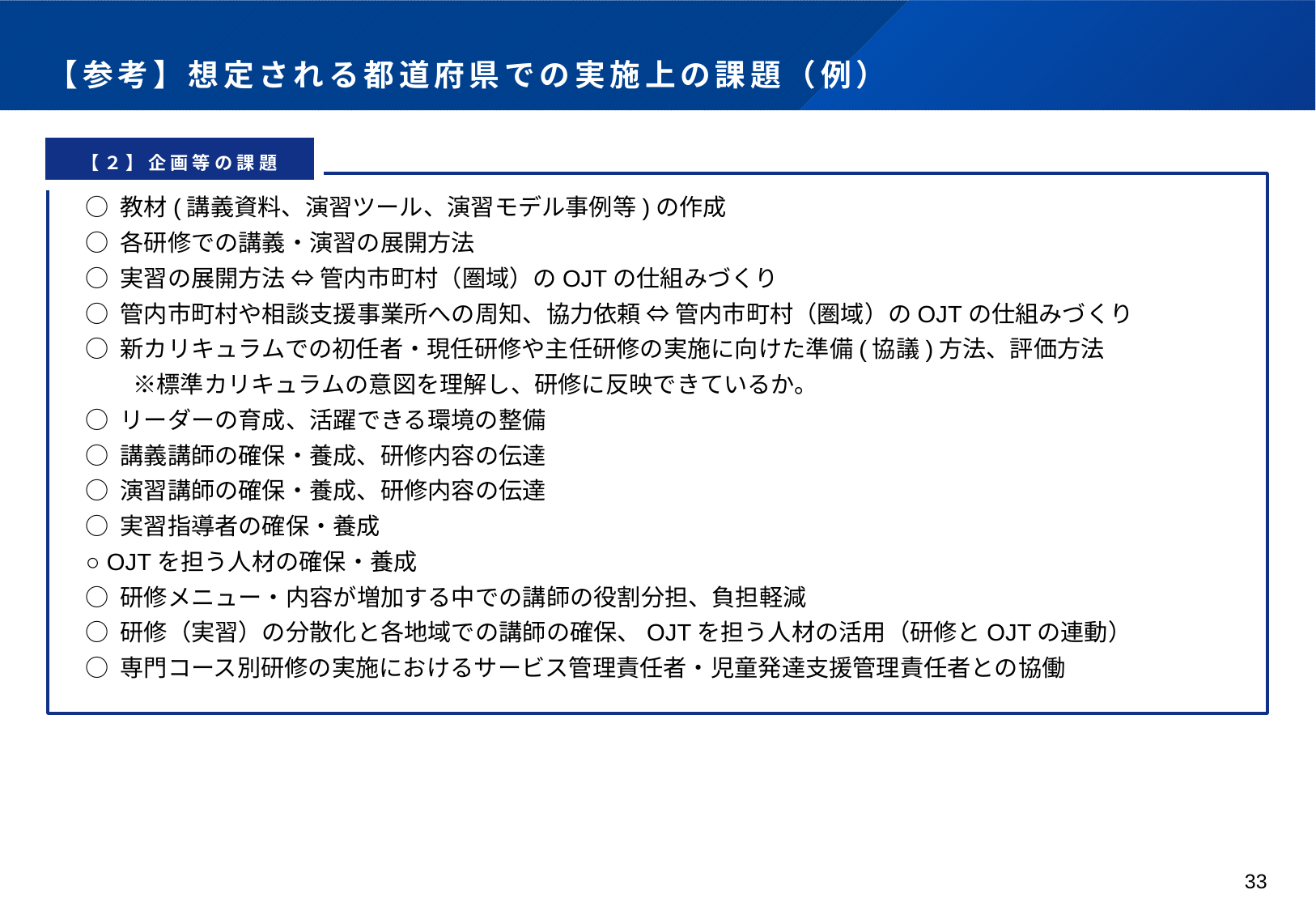

# 【参考】想定される都道府県での実施上の課題（例）
【２】企画等の課題
○ 教材(講義資料、演習ツール、演習モデル事例等)の作成
○ 各研修での講義・演習の展開方法
○ 実習の展開方法 ⇔ 管内市町村（圏域）のOJTの仕組みづくり
○ 管内市町村や相談支援事業所への周知、協力依頼 ⇔ 管内市町村（圏域）のOJTの仕組みづくり
○ 新カリキュラムでの初任者・現任研修や主任研修の実施に向けた準備(協議)方法、評価方法
　　※標準カリキュラムの意図を理解し、研修に反映できているか。
○ リーダーの育成、活躍できる環境の整備
○ 講義講師の確保・養成、研修内容の伝達
○ 演習講師の確保・養成、研修内容の伝達
○ 実習指導者の確保・養成
○ OJTを担う人材の確保・養成
○ 研修メニュー・内容が増加する中での講師の役割分担、負担軽減
○ 研修（実習）の分散化と各地域での講師の確保、OJTを担う人材の活用（研修とOJTの連動）
○ 専門コース別研修の実施におけるサービス管理責任者・児童発達支援管理責任者との協働

33